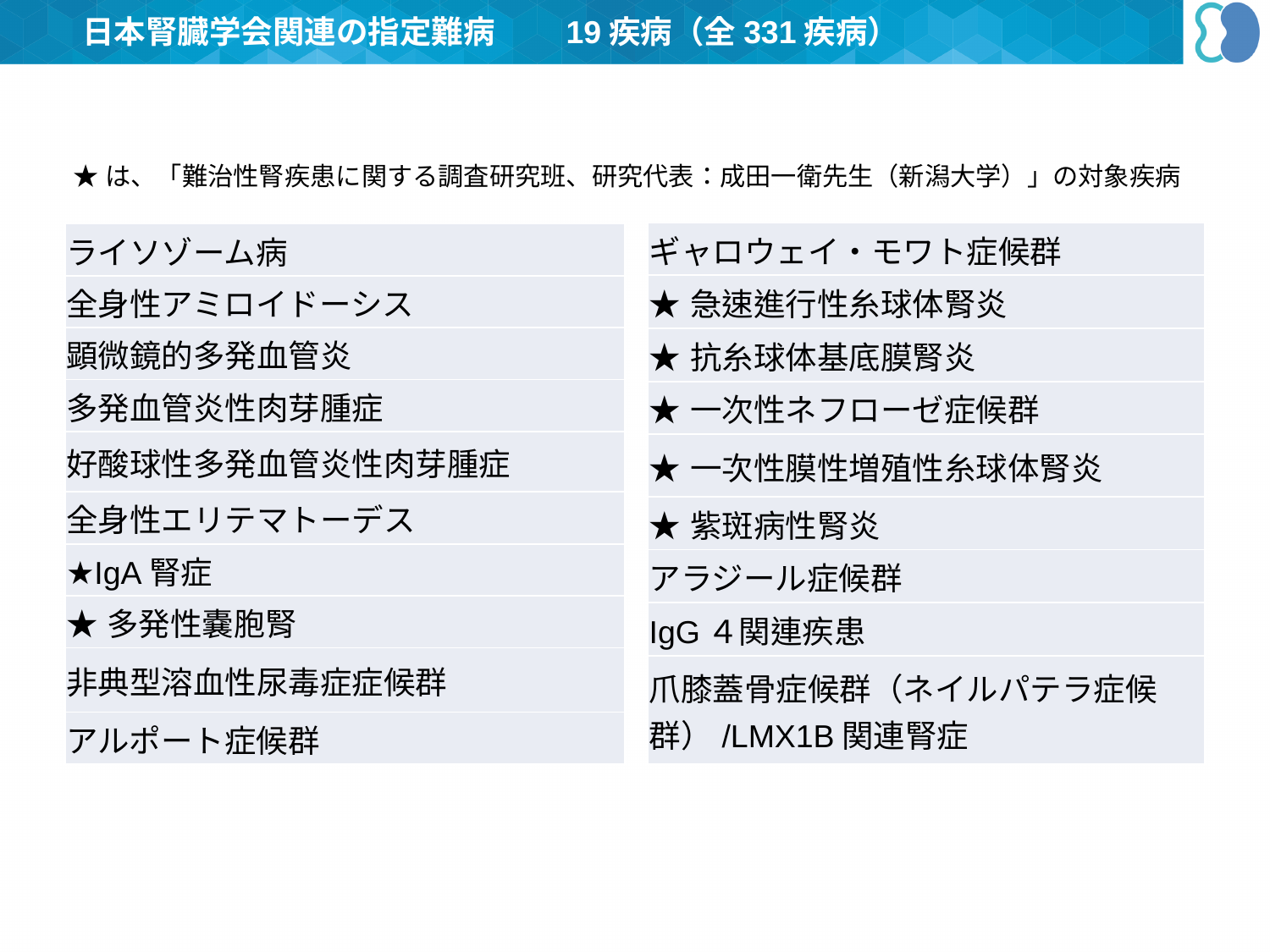

日本腎臓学会関連の指定難病　　19疾病（全331疾病）
★は、「難治性腎疾患に関する調査研究班、研究代表：成田一衛先生（新潟大学）」の対象疾病
| ギャロウェイ・モワト症候群 |
| --- |
| ★急速進行性糸球体腎炎 |
| ★抗糸球体基底膜腎炎 |
| ★一次性ネフローゼ症候群 |
| ★一次性膜性増殖性糸球体腎炎 |
| ★紫斑病性腎炎 |
| アラジール症候群 |
| IgG４関連疾患 |
| 爪膝蓋骨症候群（ネイルパテラ症候群）/LMX1B関連腎症 |
| ライソゾーム病 |
| --- |
| 全身性アミロイドーシス |
| 顕微鏡的多発血管炎 |
| 多発血管炎性肉芽腫症 |
| 好酸球性多発血管炎性肉芽腫症 |
| 全身性エリテマトーデス |
| ★IgA腎症 |
| ★多発性嚢胞腎 |
| 非典型溶血性尿毒症症候群 |
| アルポート症候群 |